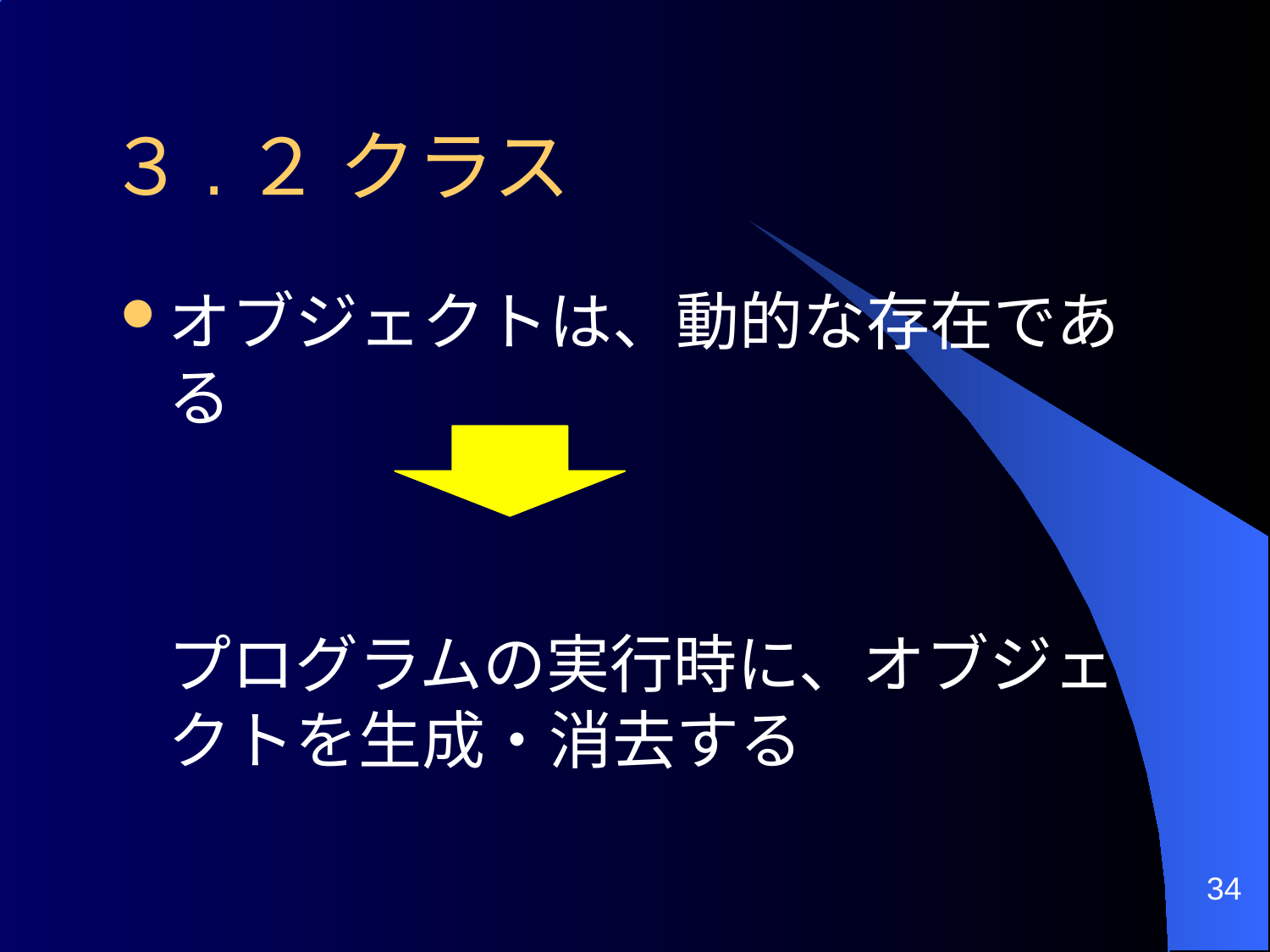

# ３.２ クラス
オブジェクトは、動的な存在である

	プログラムの実行時に、オブジェクトを生成・消去する

34